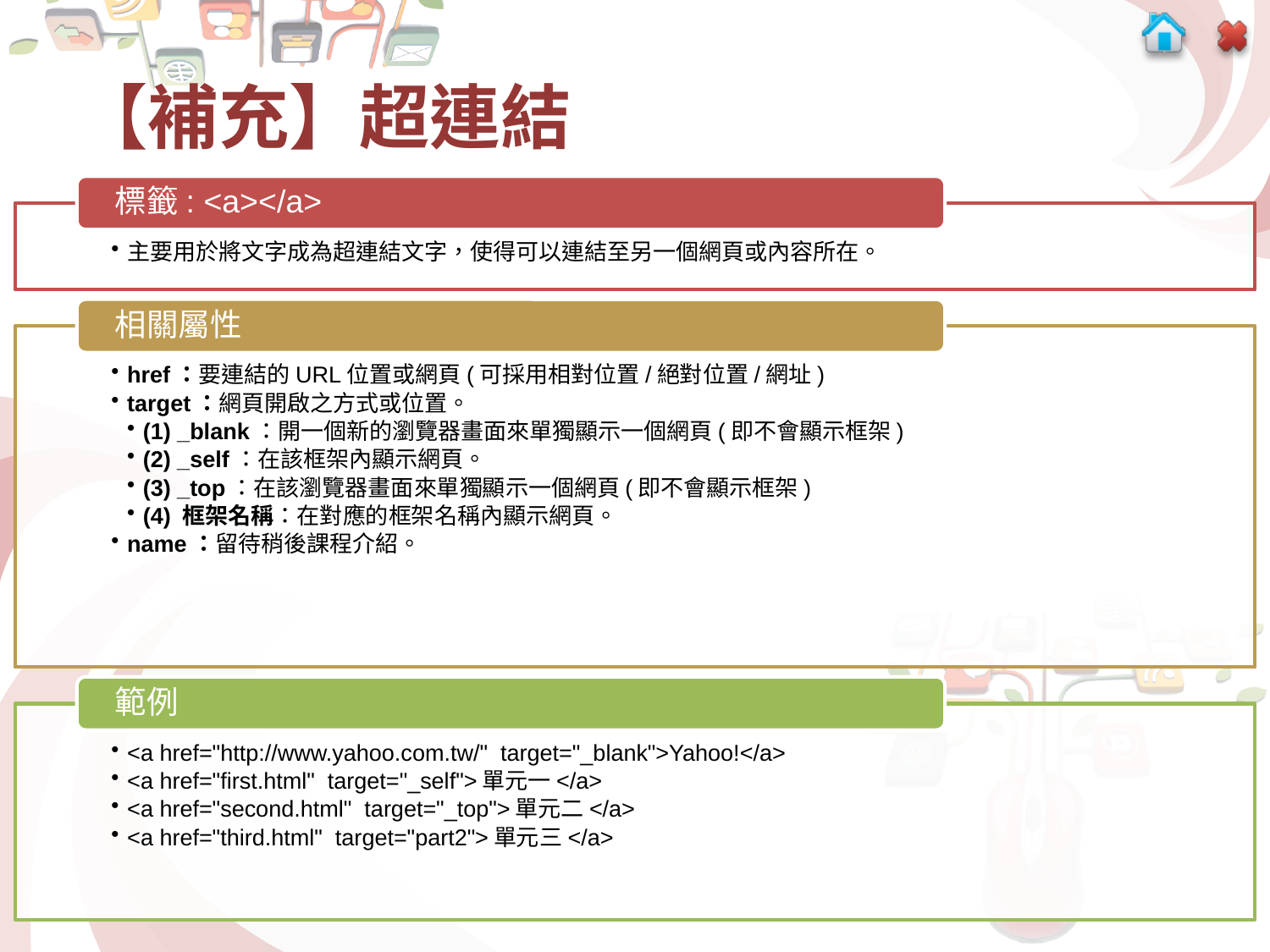

# 【補充】超連結
主要用於將文字成為超連結文字，使得可以連結至另一個網頁或內容所在。
標籤: <a></a>
href：要連結的URL位置或網頁(可採用相對位置/絕對位置/網址)
target：網頁開啟之方式或位置。
(1) _blank：開一個新的瀏覽器畫面來單獨顯示一個網頁(即不會顯示框架)
(2) _self：在該框架內顯示網頁。
(3) _top：在該瀏覽器畫面來單獨顯示一個網頁(即不會顯示框架)
(4) 框架名稱：在對應的框架名稱內顯示網頁。
name：留待稍後課程介紹。
相關屬性
<a href="http://www.yahoo.com.tw/"  target="_blank">Yahoo!</a>
<a href="first.html"  target="_self">單元一</a>
<a href="second.html"  target="_top">單元二</a>
<a href="third.html"  target="part2">單元三</a>
範例